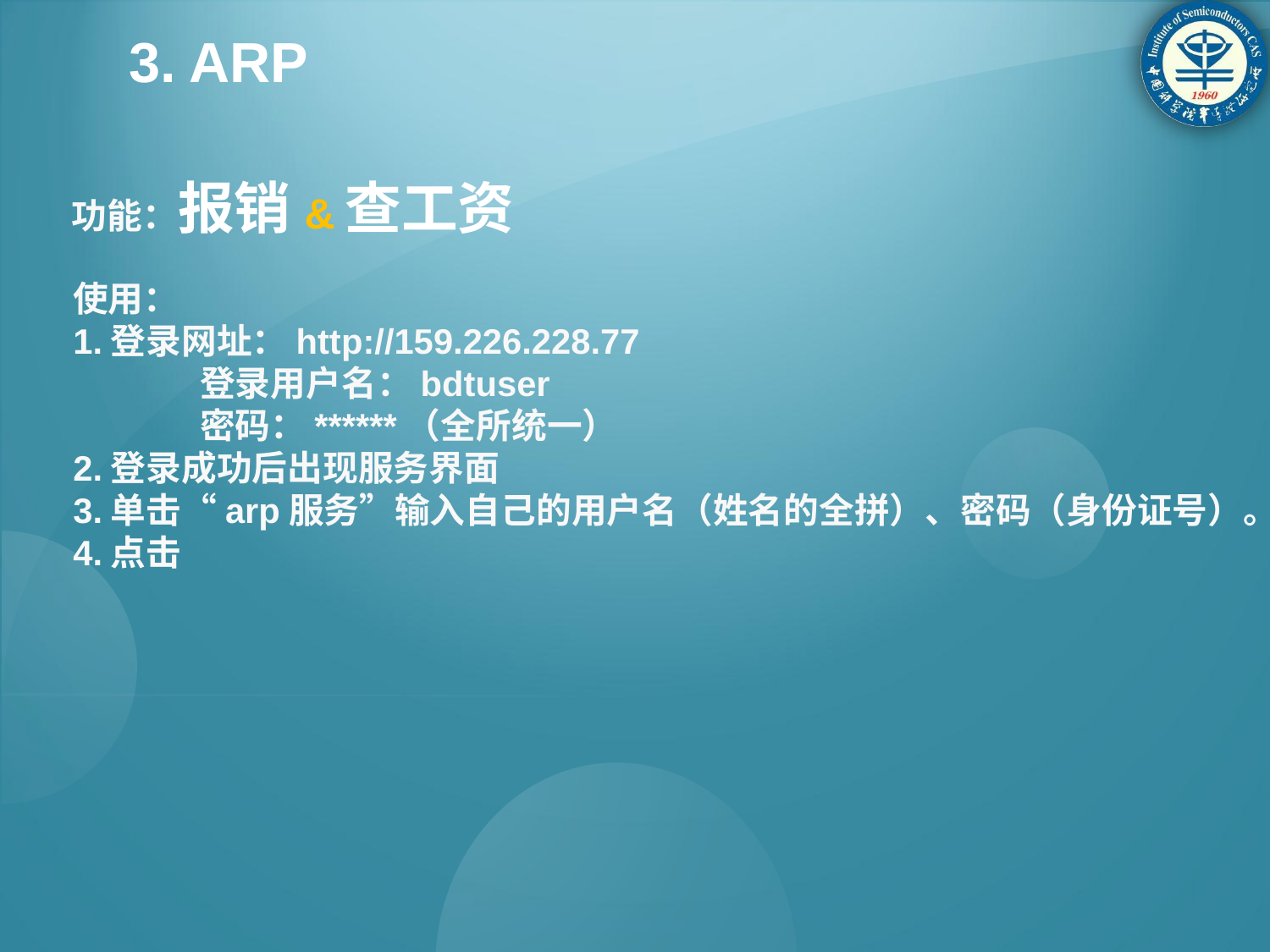

3. ARP
功能：报销&查工资
使用：
1.登录网址：http://159.226.228.77
	登录用户名：bdtuser
	密码：******（全所统一）
2.登录成功后出现服务界面
3.单击“arp服务”输入自己的用户名（姓名的全拼）、密码（身份证号）。
4.点击